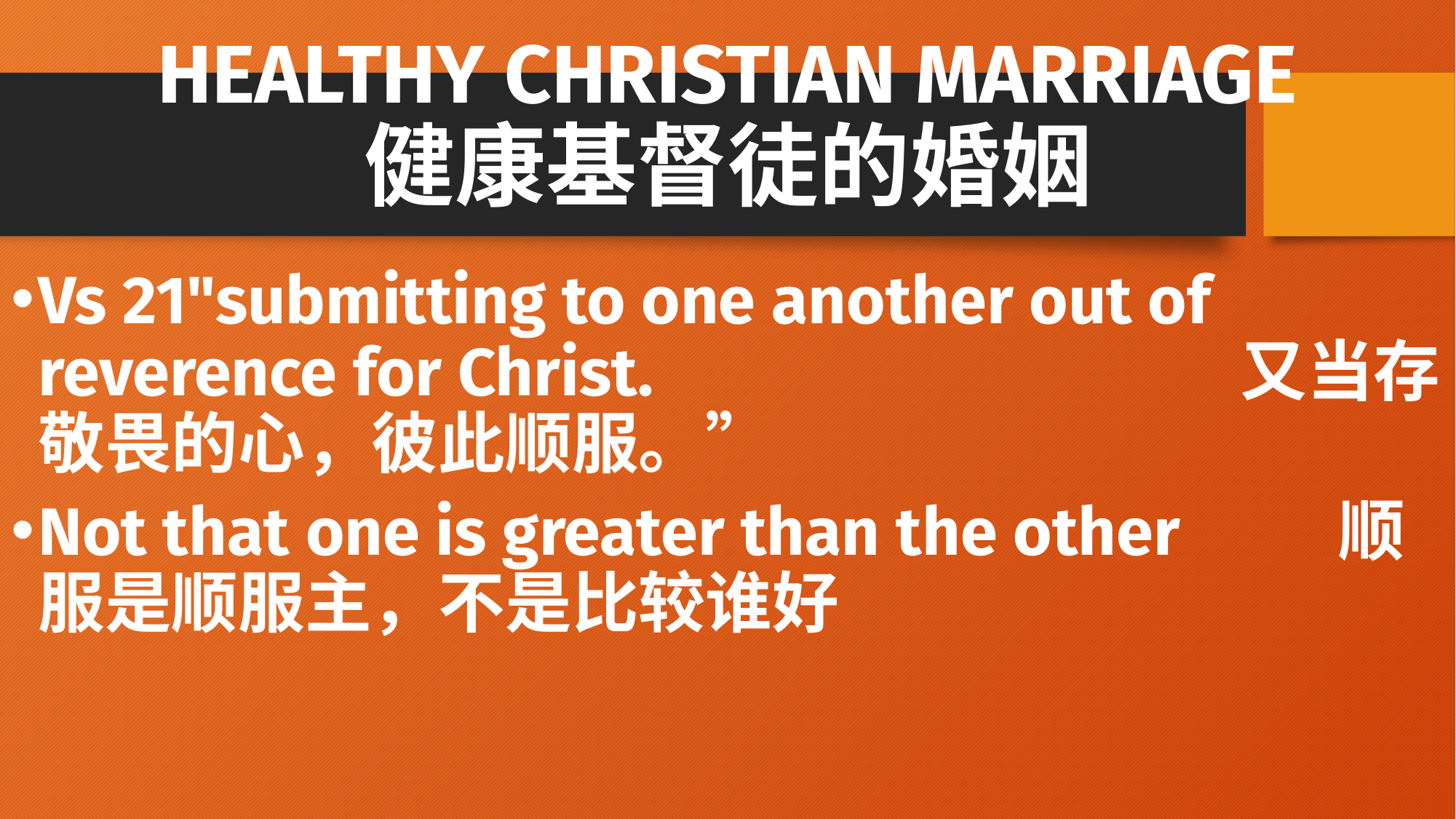

# HEALTHY CHRISTIAN MARRIAGE 健康基督徒的婚姻
Vs 21"submitting to one another out of reverence for Christ.                                    又当存敬畏的心，彼此顺服。”
Not that one is greater than the other         顺服是顺服主，不是比较谁好